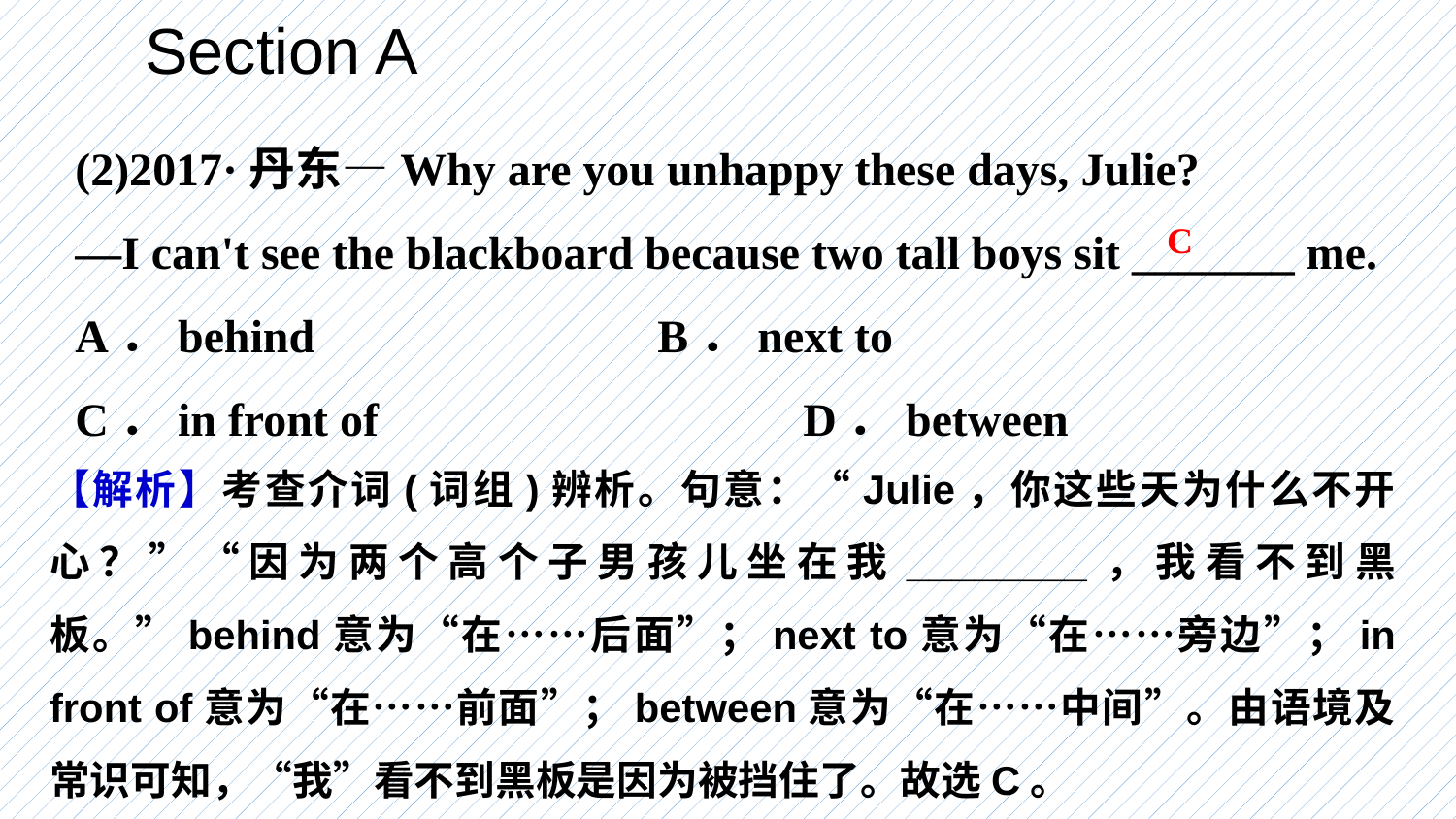

Section A
(2)2017·丹东—Why are you unhappy these days, Julie?
—I can't see the blackboard because two tall boys sit _______ me.
A．behind  			B．next to
C．in front of  			D．between
C
【解析】考查介词(词组)辨析。句意：“Julie，你这些天为什么不开心？”“因为两个高个子男孩儿坐在我________，我看不到黑板。”behind意为“在……后面”；next to意为“在……旁边”；in front of意为“在……前面”；between意为“在……中间”。由语境及常识可知，“我”看不到黑板是因为被挡住了。故选C。